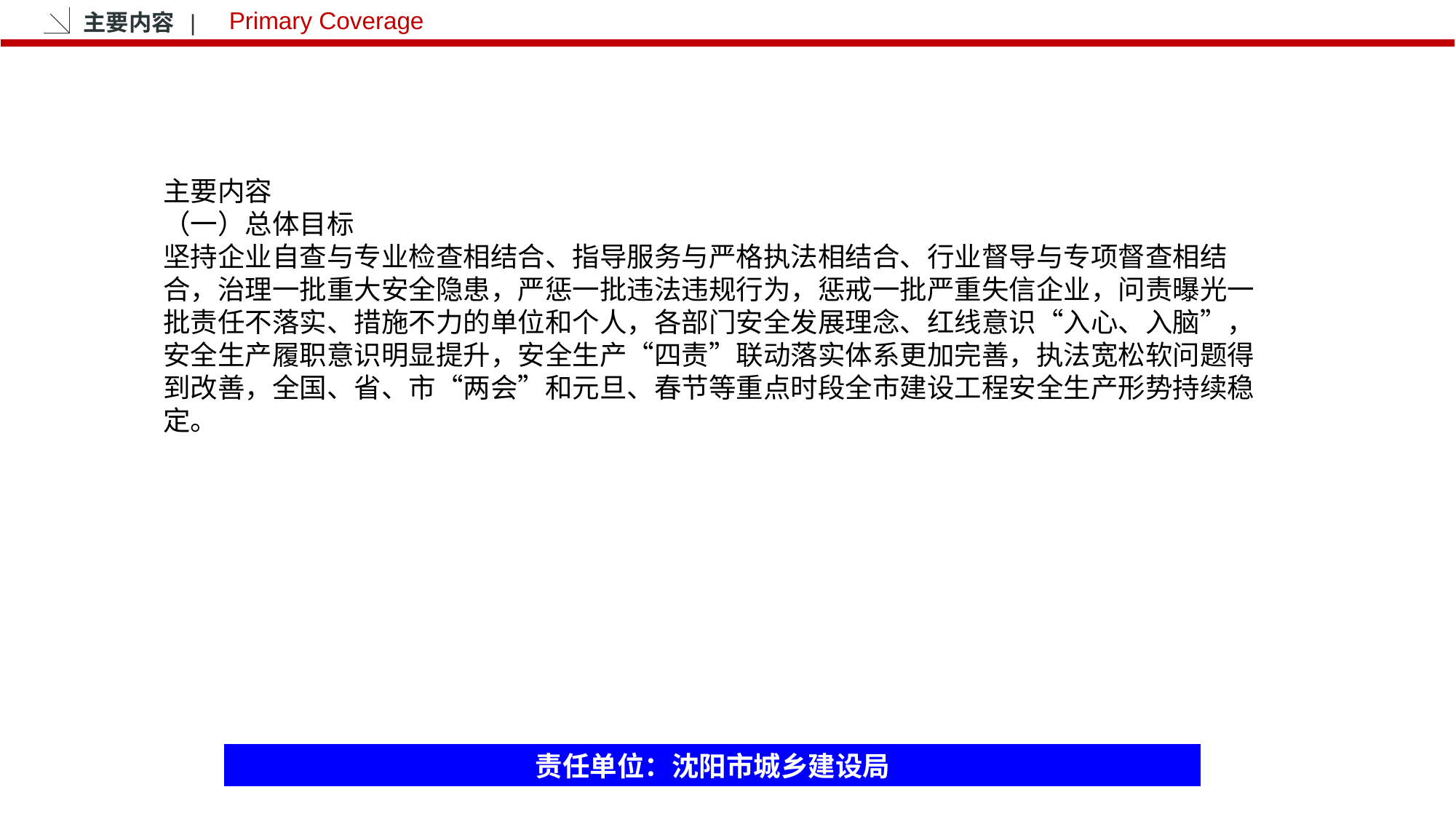

主要内容  |
Primary Coverage
主要内容
（一）总体目标
坚持企业自查与专业检查相结合、指导服务与严格执法相结合、行业督导与专项督查相结合，治理一批重大安全隐患，严惩一批违法违规行为，惩戒一批严重失信企业，问责曝光一批责任不落实、措施不力的单位和个人，各部门安全发展理念、红线意识“入心、入脑”，安全生产履职意识明显提升，安全生产“四责”联动落实体系更加完善，执法宽松软问题得到改善，全国、省、市“两会”和元旦、春节等重点时段全市建设工程安全生产形势持续稳定。
责任单位：沈阳市城乡建设局